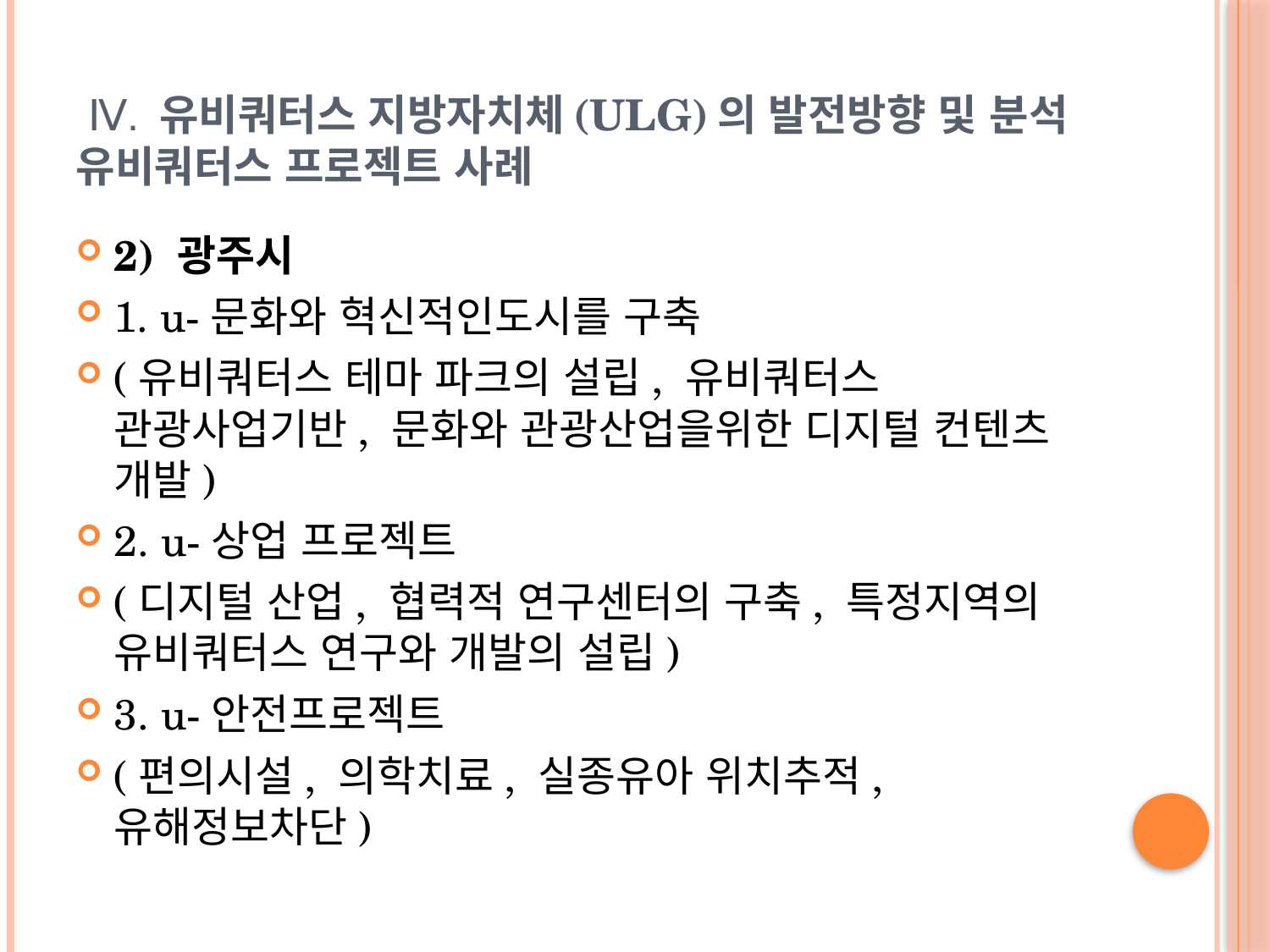

# Ⅳ. 유비쿼터스 지방자치체(ULG)의 발전방향 및 분석 유비쿼터스 프로젝트 사례
2) 광주시
1. u-문화와 혁신적인도시를 구축
(유비쿼터스 테마 파크의 설립, 유비쿼터스 관광사업기반, 문화와 관광산업을위한 디지털 컨텐츠 개발)
2. u-상업 프로젝트
(디지털 산업, 협력적 연구센터의 구축, 특정지역의 유비쿼터스 연구와 개발의 설립)
3. u-안전프로젝트
(편의시설, 의학치료, 실종유아 위치추적, 유해정보차단)